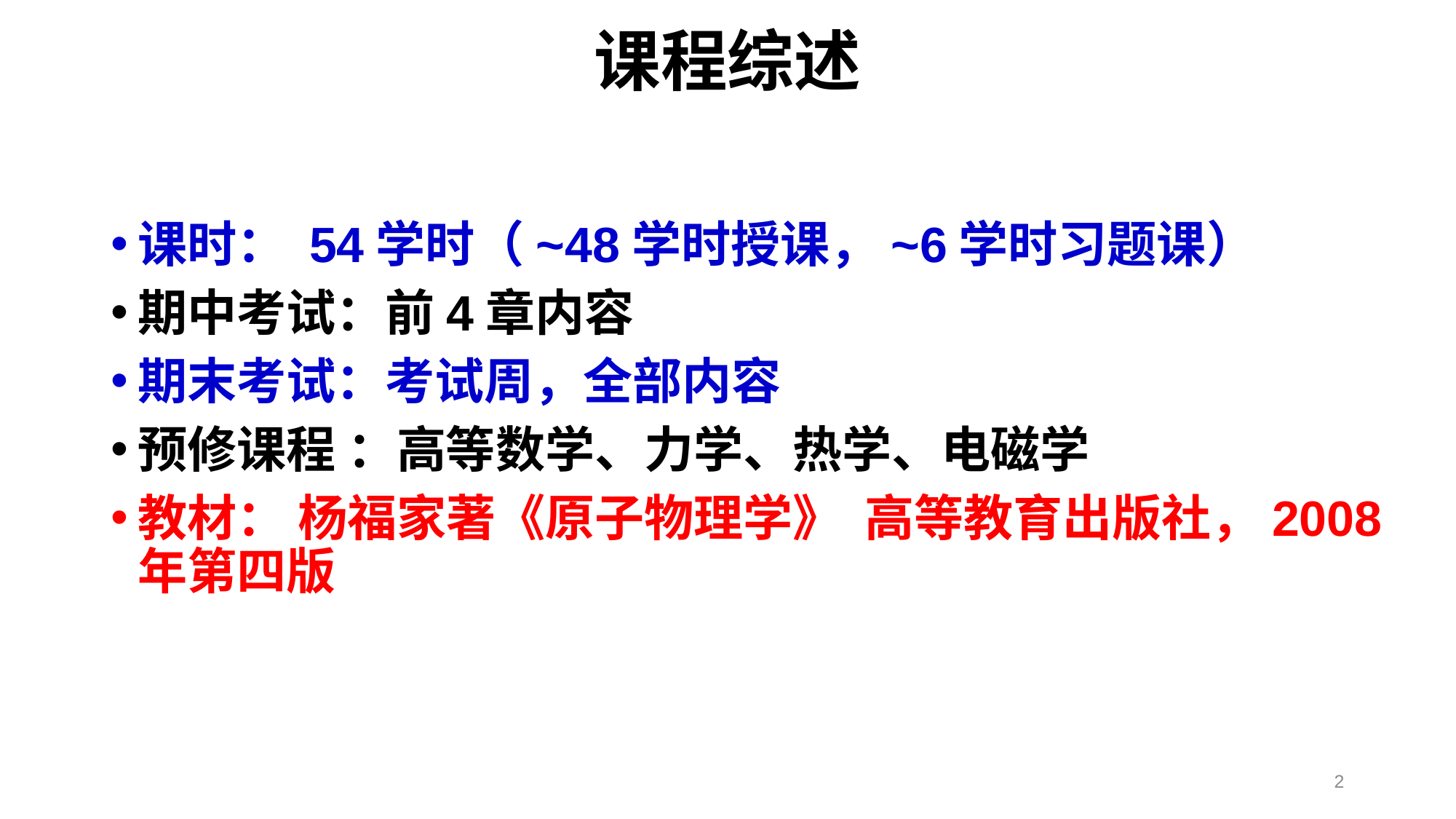

# 课程综述

课时： 54学时（~48学时授课，~6学时习题课）
期中考试：前4章内容
期末考试：考试周，全部内容
预修课程 ：高等数学、力学、热学、电磁学
教材： 杨福家著《原子物理学》  高等教育出版社，2008年第四版
2